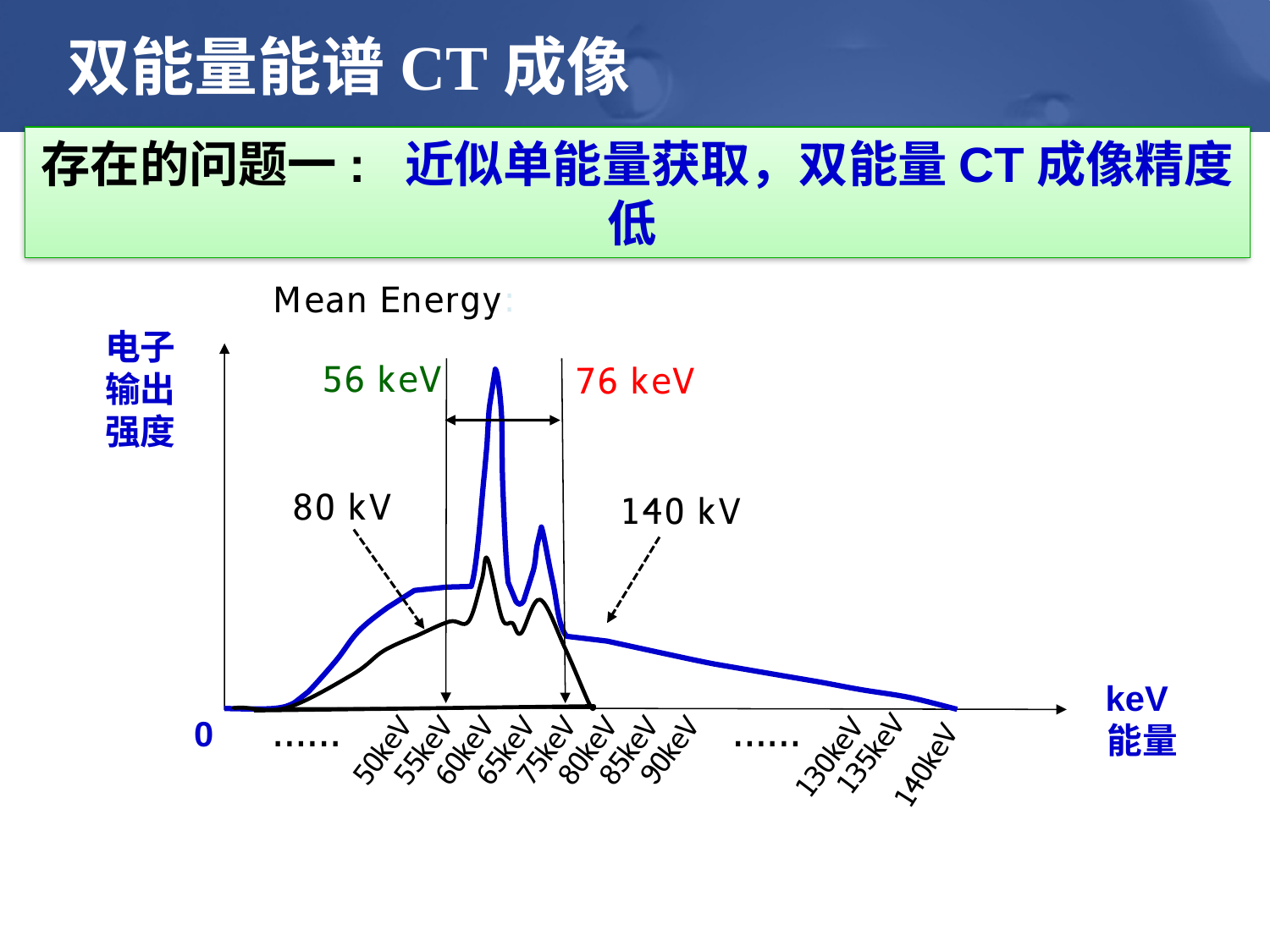

双能量能谱CT成像
存在的问题一:  近似单能量获取，双能量CT成像精度低
Mean Energy:
56 keV
76 keV

电子输出强度

140 kV
80 kV

    keV
    能量
……
……
0

140keV
50keV
55keV
60keV
65keV
75keV
80keV
85keV
90keV
135keV
130keV